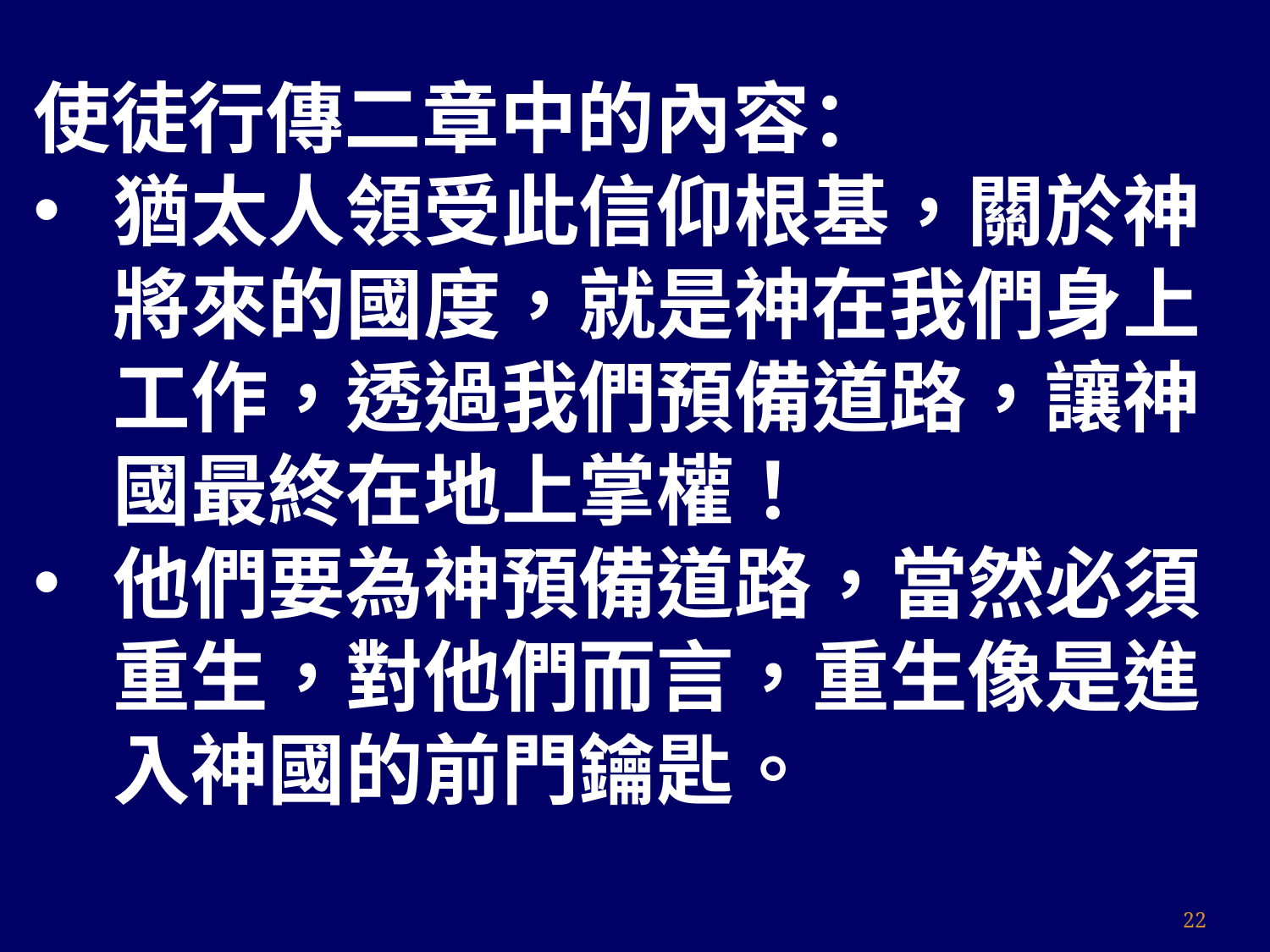

使徒行傳二章中的內容：
猶太人領受此信仰根基，關於神將來的國度，就是神在我們身上工作，透過我們預備道路，讓神國最終在地上掌權！
他們要為神預備道路，當然必須重生，對他們而言，重生像是進入神國的前門鑰匙。
22